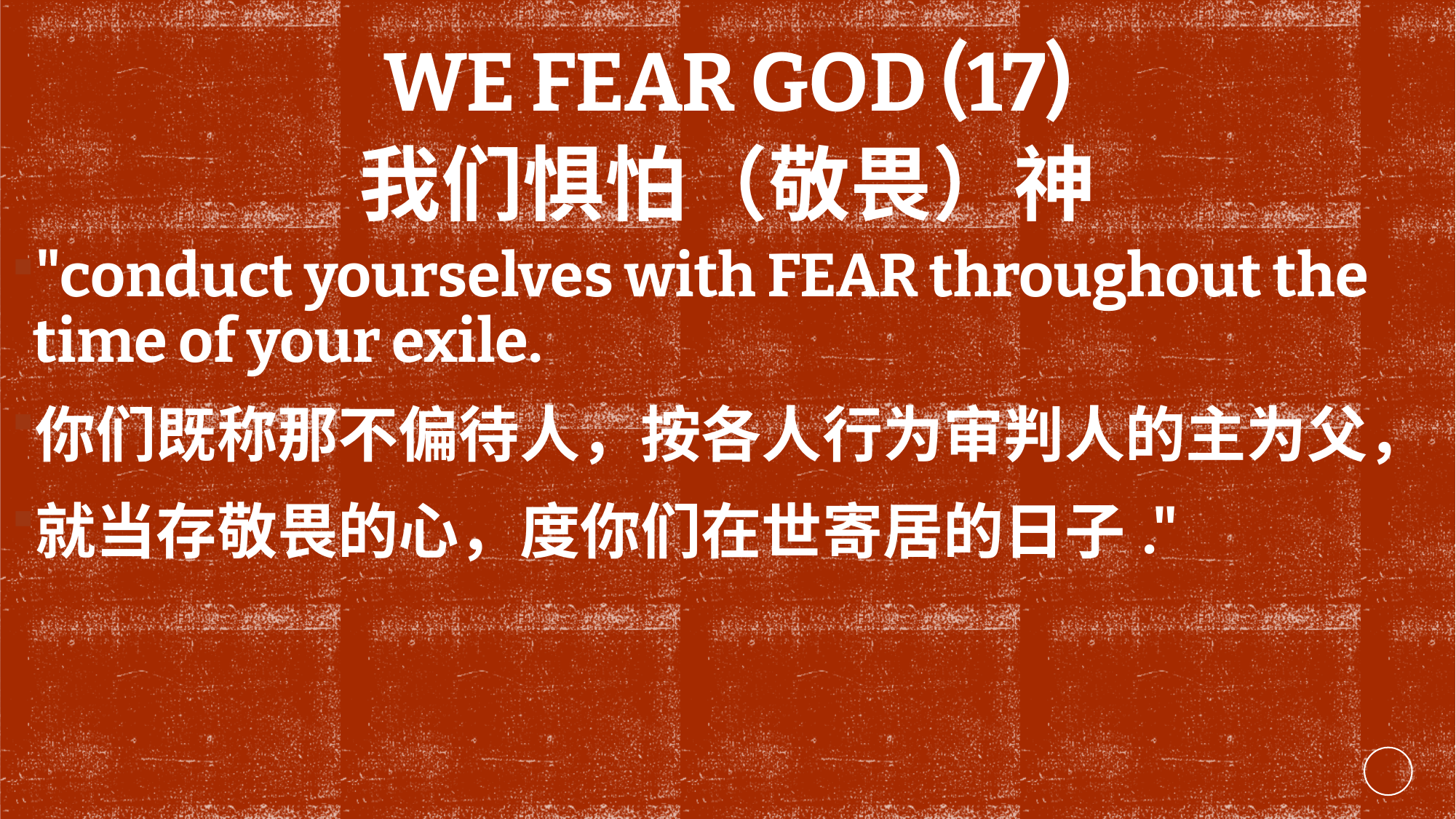

# We fear god (17) 我们惧怕（敬畏）神
"conduct yourselves with FEAR throughout the time of your exile.
你们既称那不偏待人，按各人行为审判人的主为父，
就当存敬畏的心，度你们在世寄居的日子."